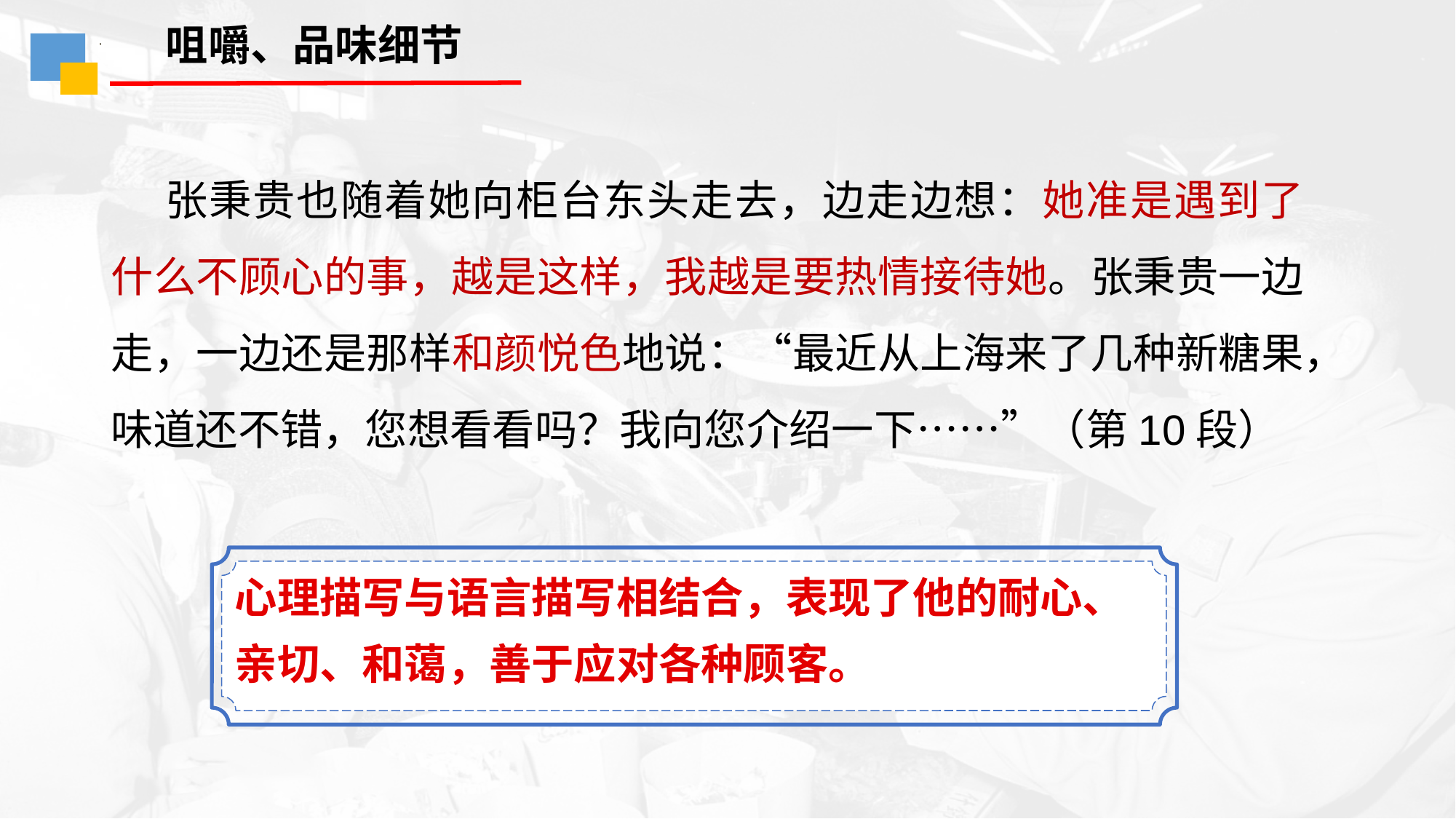

咀嚼、品味细节

张秉贵也随着她向柜台东头走去，边走边想：她准是遇到了什么不顾心的事，越是这样，我越是要热情接待她。张秉贵一边走，一边还是那样和颜悦色地说：“最近从上海来了几种新糖果，味道还不错，您想看看吗？我向您介绍一下……”（第10段）

心理描写与语言描写相结合，表现了他的耐心、亲切、和蔼，善于应对各种顾客。